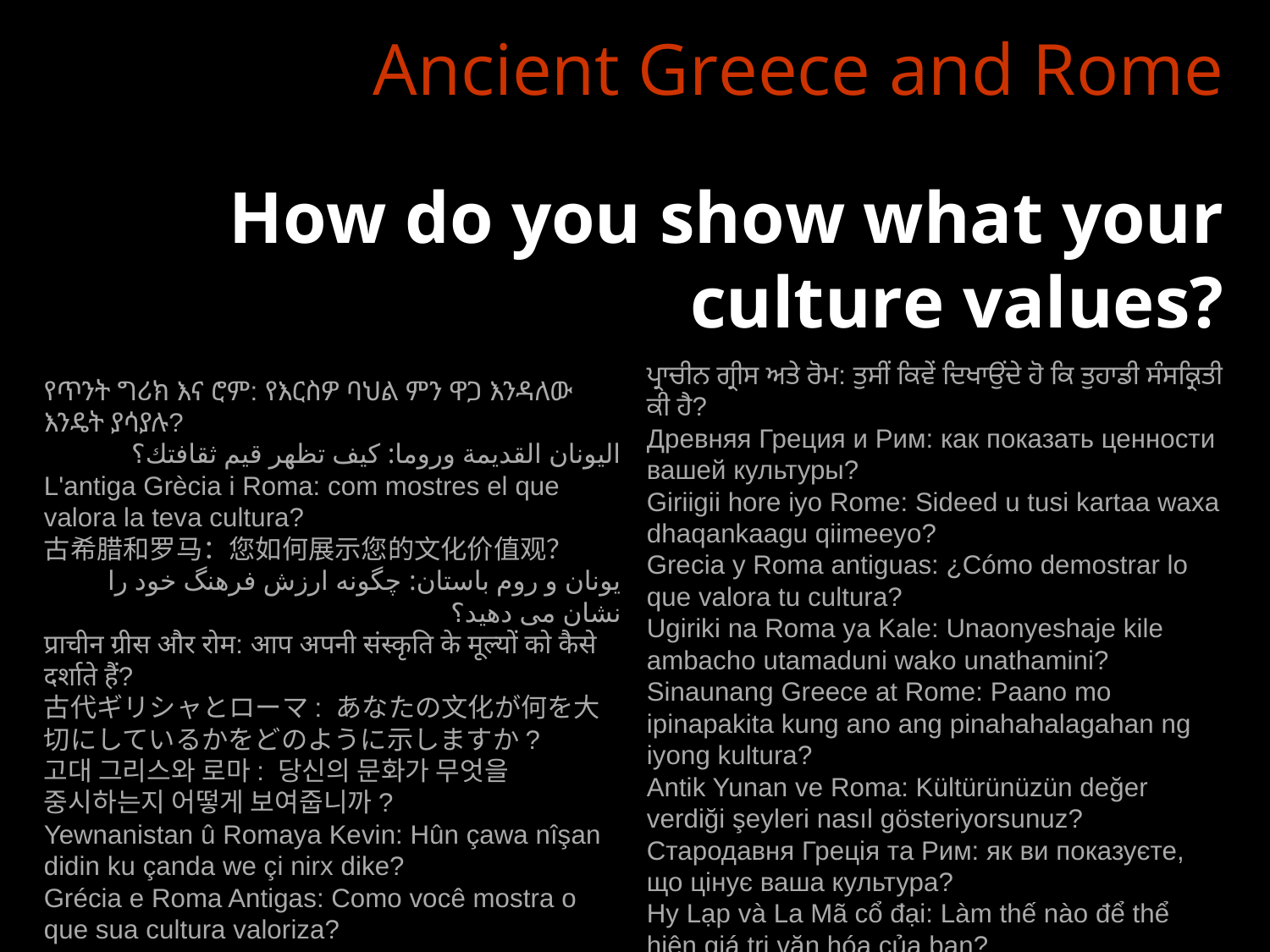

Ancient Greece and Rome
How do you show what your culture values?
የጥንት ግሪክ እና ሮም: የእርስዎ ባህል ምን ዋጋ እንዳለው እንዴት ያሳያሉ?
اليونان القديمة وروما: كيف تظهر قيم ثقافتك؟
L'antiga Grècia i Roma: com mostres el que valora la teva cultura?
古希腊和罗马：您如何展示您的文化价值观？
یونان و روم باستان: چگونه ارزش فرهنگ خود را نشان می دهید؟
प्राचीन ग्रीस और रोम: आप अपनी संस्कृति के मूल्यों को कैसे दर्शाते हैं?
古代ギリシャとローマ: あなたの文化が何を大切にしているかをどのように示しますか?
고대 그리스와 로마: 당신의 문화가 무엇을 중시하는지 어떻게 보여줍니까?
Yewnanistan û Romaya Kevin: Hûn çawa nîşan didin ku çanda we çi nirx dike?
Grécia e Roma Antigas: Como você mostra o que sua cultura valoriza?
ਪ੍ਰਾਚੀਨ ਗ੍ਰੀਸ ਅਤੇ ਰੋਮ: ਤੁਸੀਂ ਕਿਵੇਂ ਦਿਖਾਉਂਦੇ ਹੋ ਕਿ ਤੁਹਾਡੀ ਸੰਸਕ੍ਰਿਤੀ ਕੀ ਹੈ?
Древняя Греция и Рим: как показать ценности вашей культуры?
Giriigii hore iyo Rome: Sideed u tusi kartaa waxa dhaqankaagu qiimeeyo?
Grecia y Roma antiguas: ¿Cómo demostrar lo que valora tu cultura?
Ugiriki na Roma ya Kale: Unaonyeshaje kile ambacho utamaduni wako unathamini?
Sinaunang Greece at Rome: Paano mo ipinapakita kung ano ang pinahahalagahan ng iyong kultura?
Antik Yunan ve Roma: Kültürünüzün değer verdiği şeyleri nasıl gösteriyorsunuz?
Стародавня Греція та Рим: як ви показуєте, що цінує ваша культура?
Hy Lạp và La Mã cổ đại: Làm thế nào để thể hiện giá trị văn hóa của bạn?